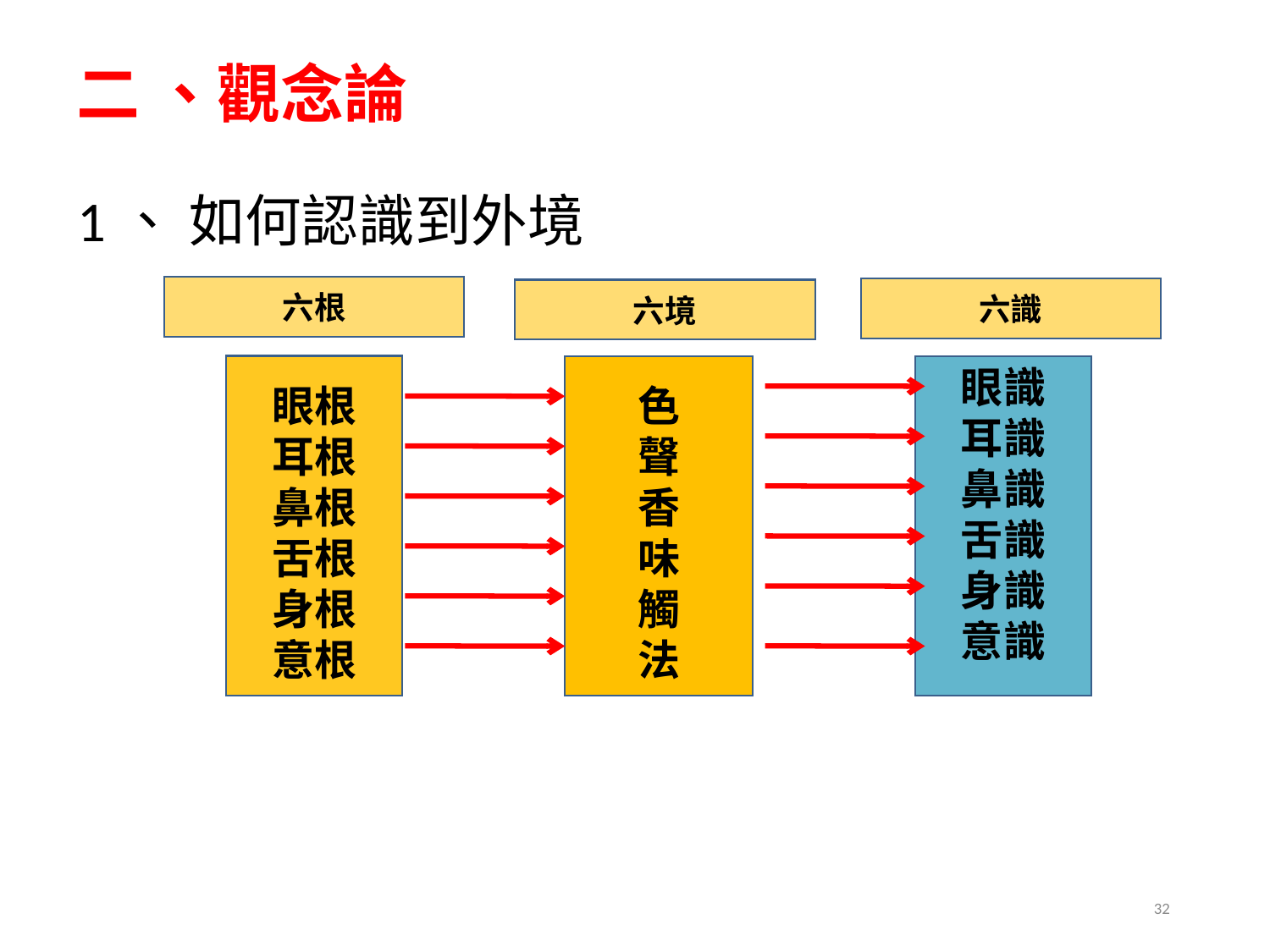

# 二 、觀念論
1、 如何認識到外境

六根
六識
六境

眼根
耳根
鼻根
舌根
身根
意根

色
聲
香
味
觸
法

眼識
耳識
鼻識
舌識
身識
意識

32